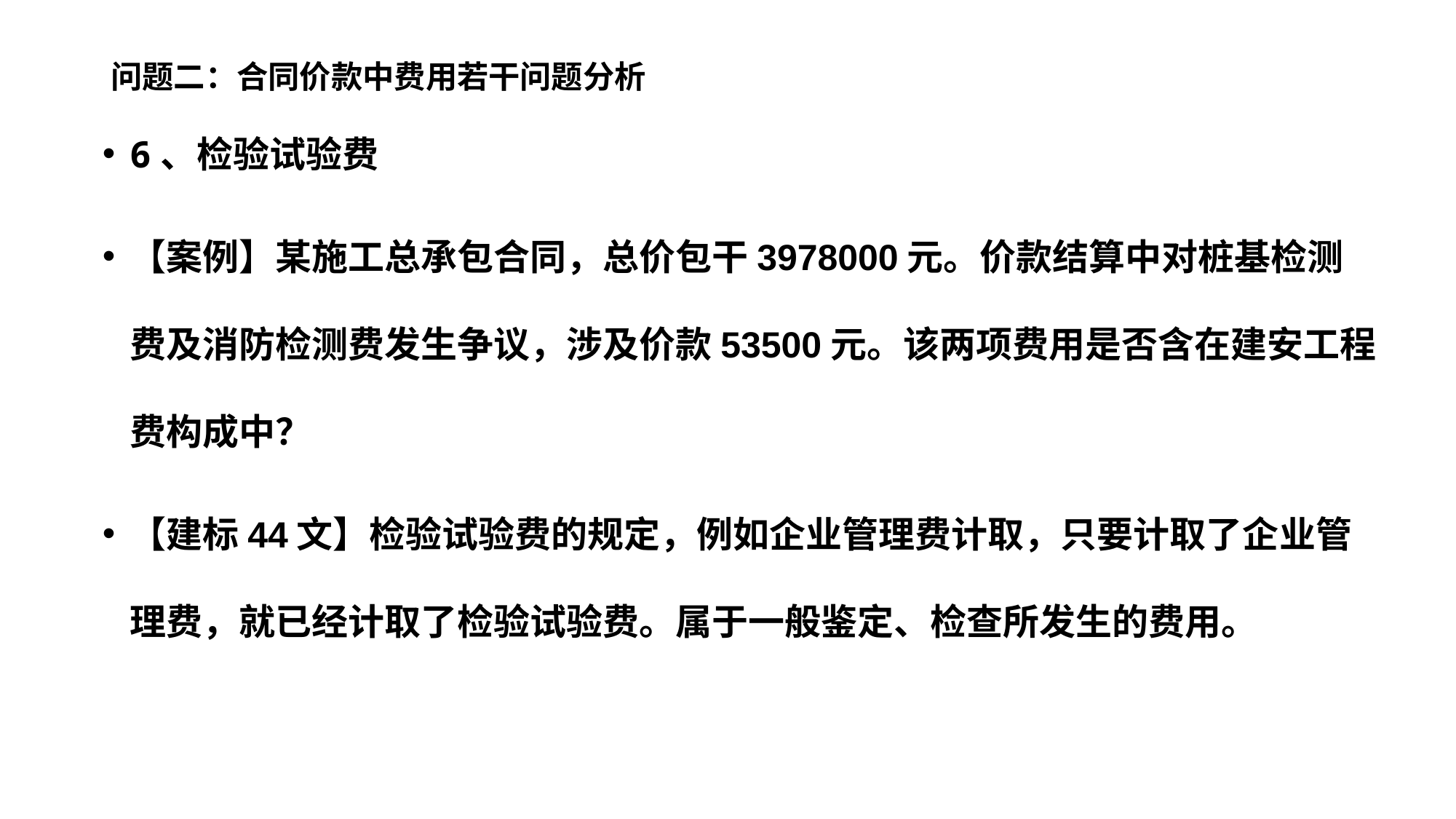

# 问题二：合同价款中费用若干问题分析
6、检验试验费
【案例】某施工总承包合同，总价包干3978000元。价款结算中对桩基检测费及消防检测费发生争议，涉及价款53500元。该两项费用是否含在建安工程费构成中？
【建标44文】检验试验费的规定，例如企业管理费计取，只要计取了企业管理费，就已经计取了检验试验费。属于一般鉴定、检查所发生的费用。